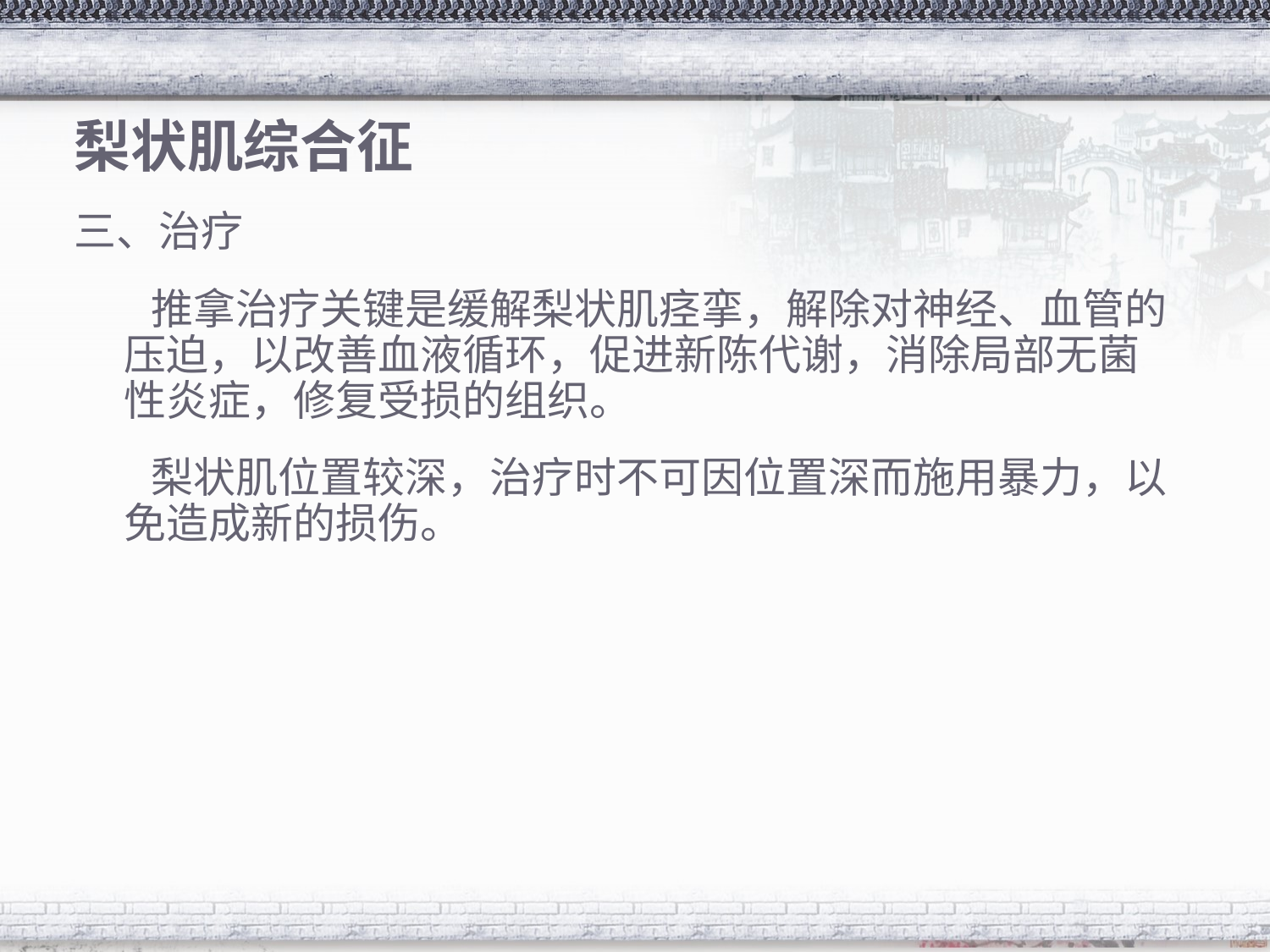

# 梨状肌综合征
三、治疗
       推拿治疗关键是缓解梨状肌痉挛，解除对神经、血管的压迫，以改善血液循环，促进新陈代谢，消除局部无菌性炎症，修复受损的组织。
       梨状肌位置较深，治疗时不可因位置深而施用暴力，以免造成新的损伤。